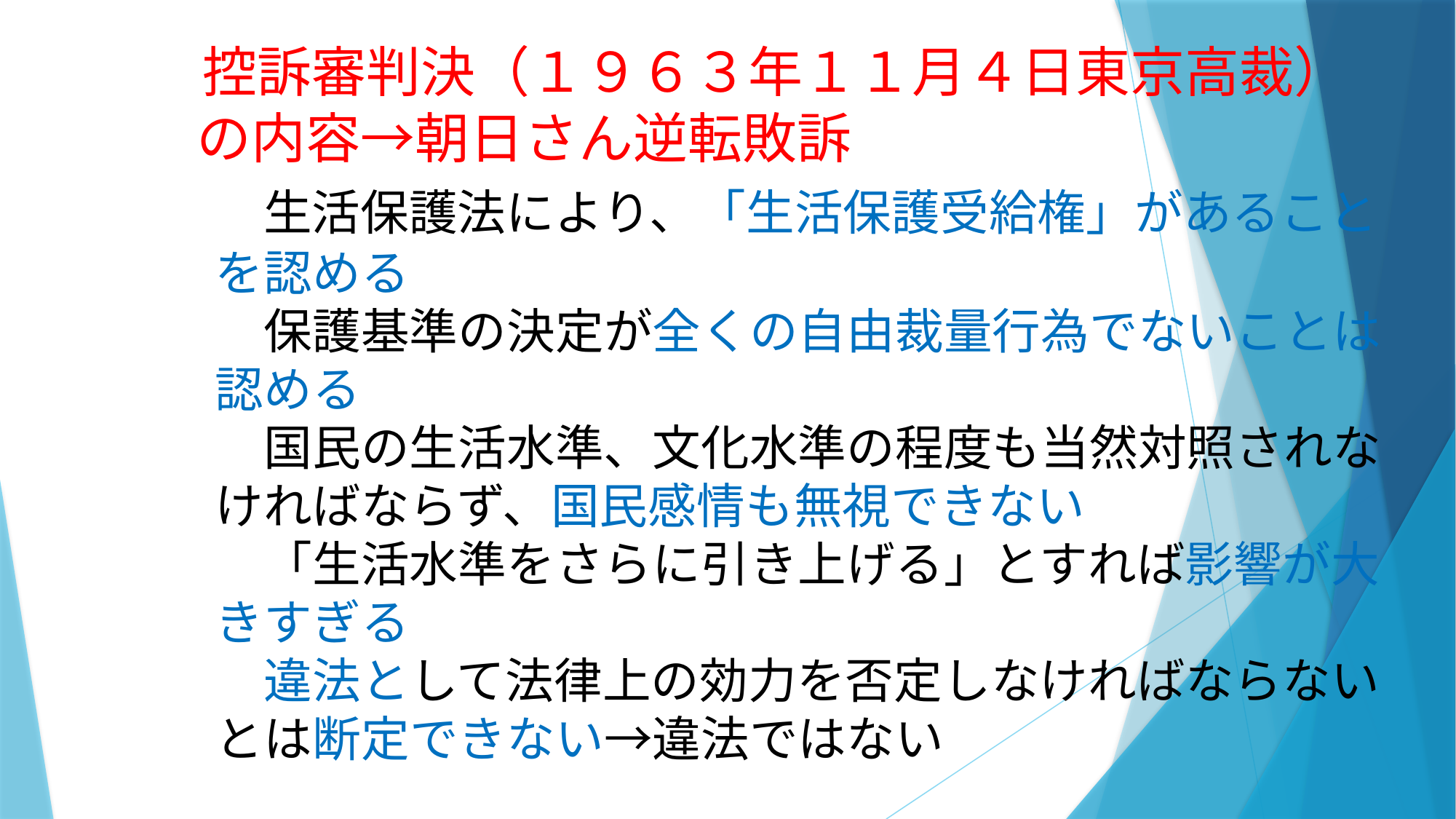

控訴審判決（１９６３年１１月４日東京高裁）
　　　 の内容→朝日さん逆転敗訴
　　　　生活保護法により、「生活保護受給権」があること
　　　　を認める
　　　　　保護基準の決定が全くの自由裁量行為でないことは
　　　　認める
　　　　　国民の生活水準、文化水準の程度も当然対照されな
　　　　ければならず、国民感情も無視できない
　　　　　「生活水準をさらに引き上げる」とすれば影響が大
　　　　きすぎる
　　　　　違法として法律上の効力を否定しなければならない
　　　　とは断定できない→違法ではない